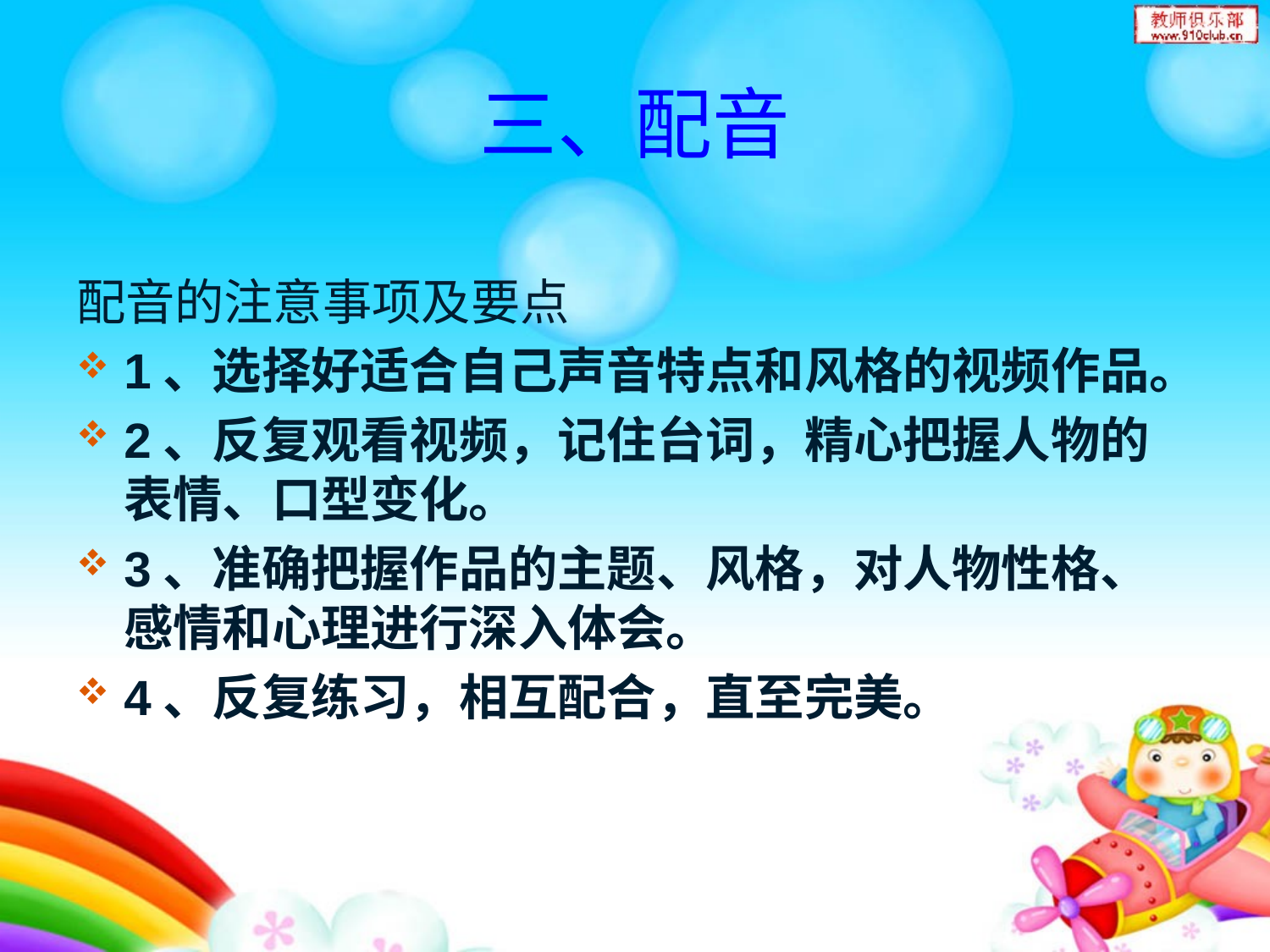

# 三、配音
配音的注意事项及要点
1、选择好适合自己声音特点和风格的视频作品。
2、反复观看视频，记住台词，精心把握人物的表情、口型变化。
3、准确把握作品的主题、风格，对人物性格、感情和心理进行深入体会。
4、反复练习，相互配合，直至完美。